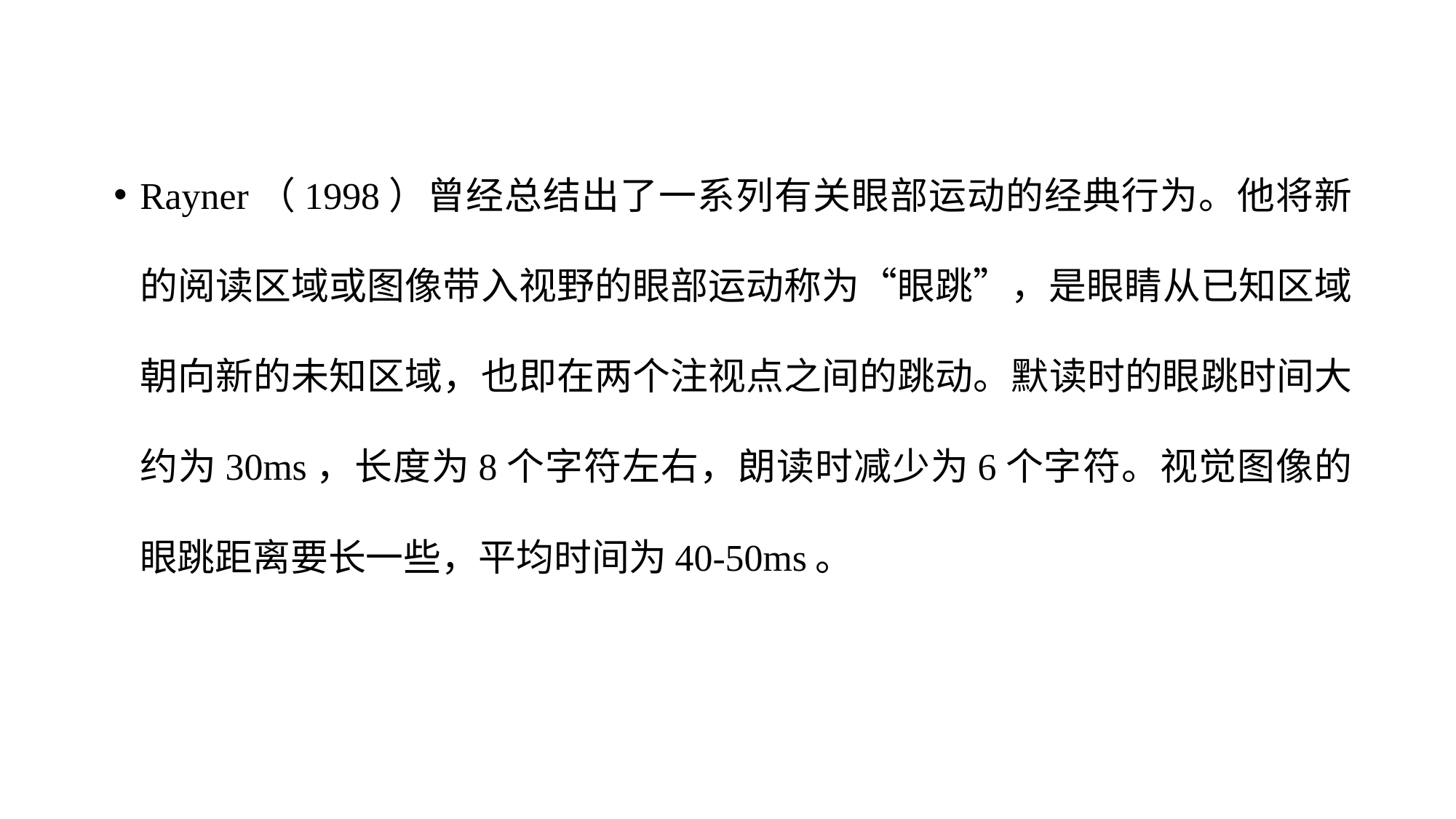

Rayner（1998）曾经总结出了一系列有关眼部运动的经典行为。他将新的阅读区域或图像带入视野的眼部运动称为“眼跳”，是眼睛从已知区域朝向新的未知区域，也即在两个注视点之间的跳动。默读时的眼跳时间大约为30ms，长度为8个字符左右，朗读时减少为6个字符。视觉图像的眼跳距离要长一些，平均时间为40-50ms。